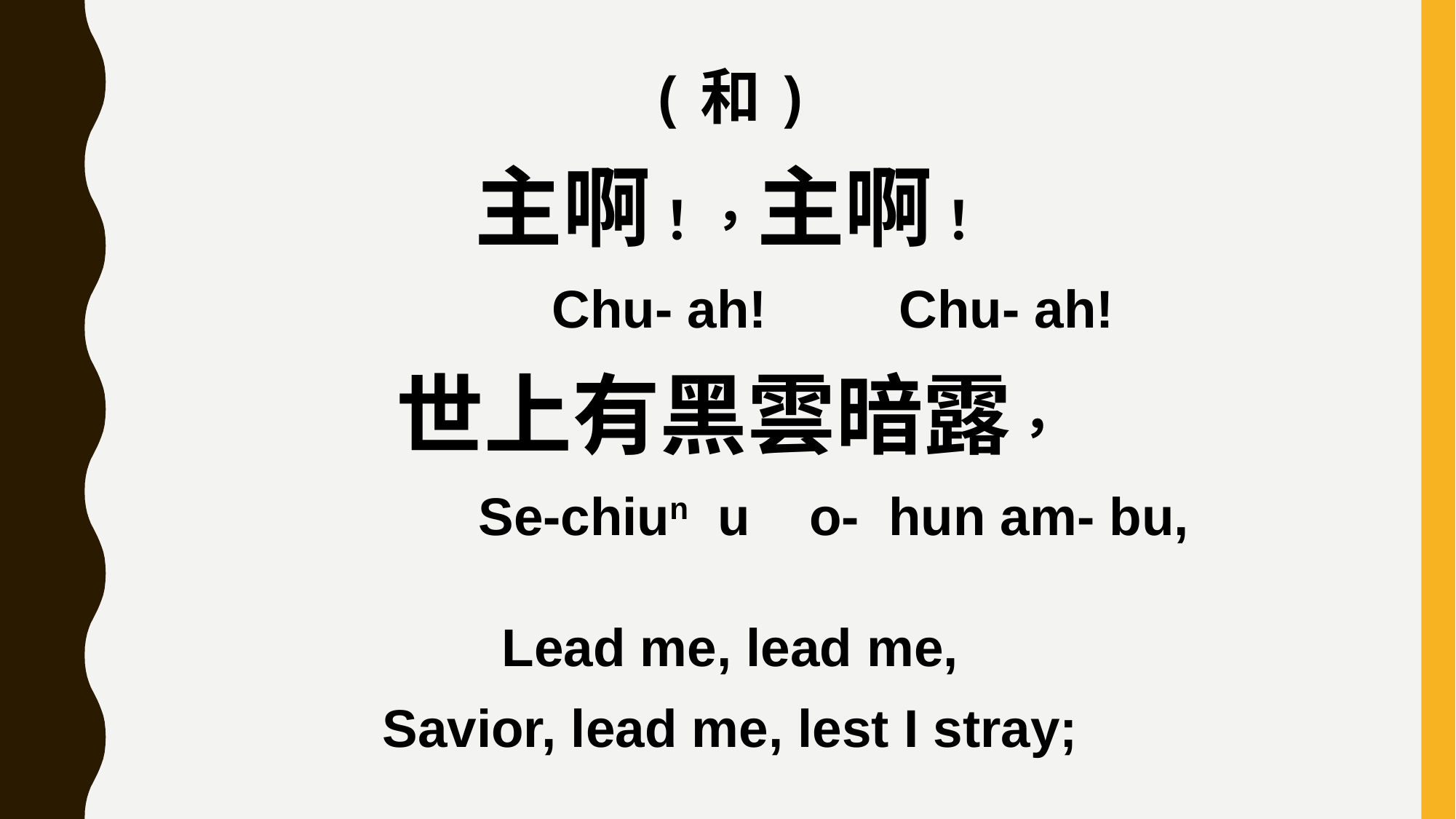

(和)
主啊！，主啊！
                        Chu- ah!         Chu- ah!
世上有黑雲暗露，
                   Se-chiun  u    o-  hun am- bu,

Lead me, lead me,
Savior, lead me, lest I stray;